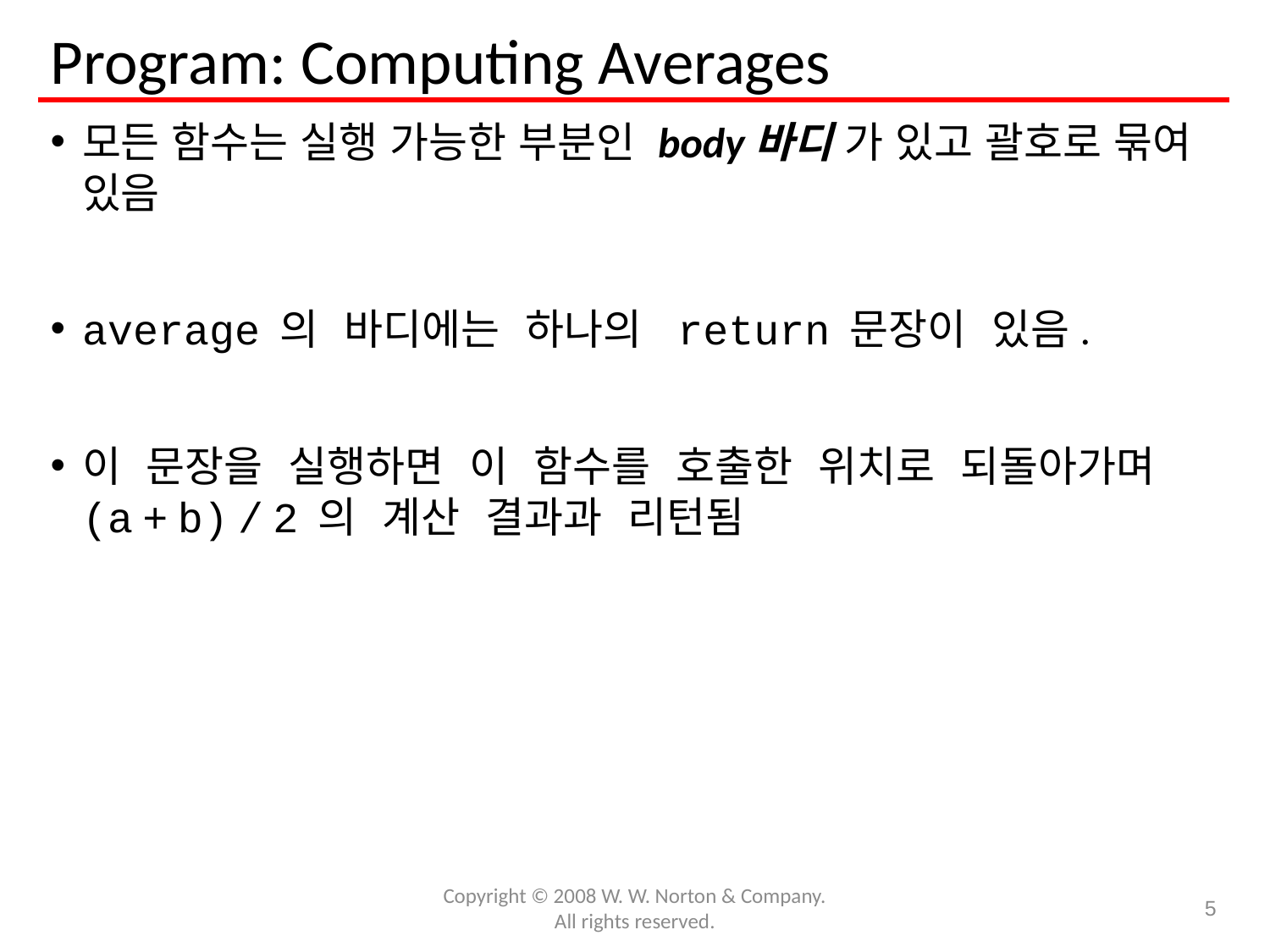

# Program: Computing Averages
모든 함수는 실행 가능한 부분인 body바디 가 있고 괄호로 묶여 있음

average 의 바디에는 하나의 return 문장이 있음.

이 문장을 실행하면 이 함수를 호출한 위치로 되돌아가며 (a + b) / 2 의 계산 결과과 리턴됨
Copyright © 2008 W. W. Norton & Company.
All rights reserved.
5